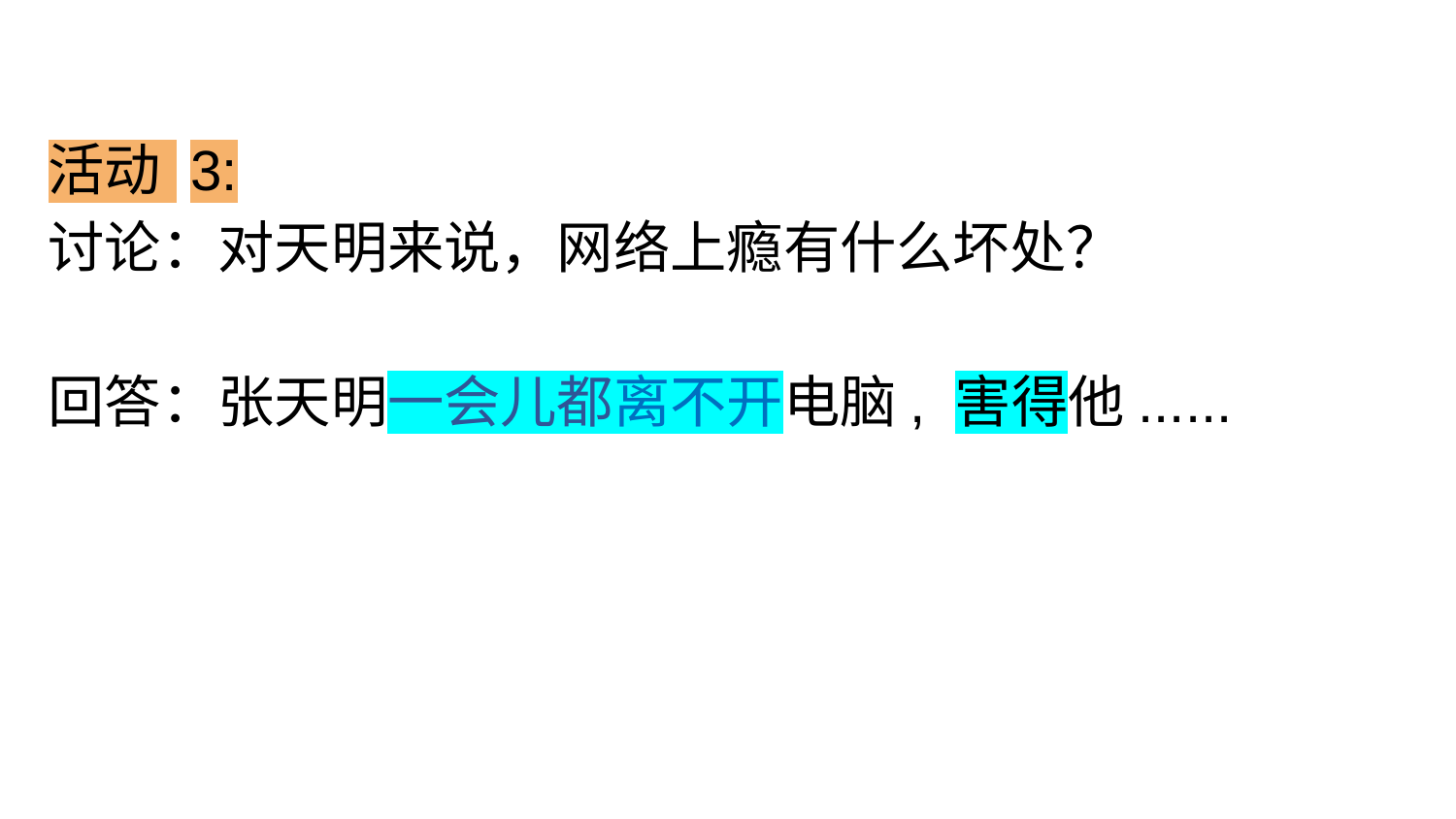

活动 3:
讨论：对天明来说，网络上瘾有什么坏处？

回答：张天明一会儿都离不开电脑, 害得他......